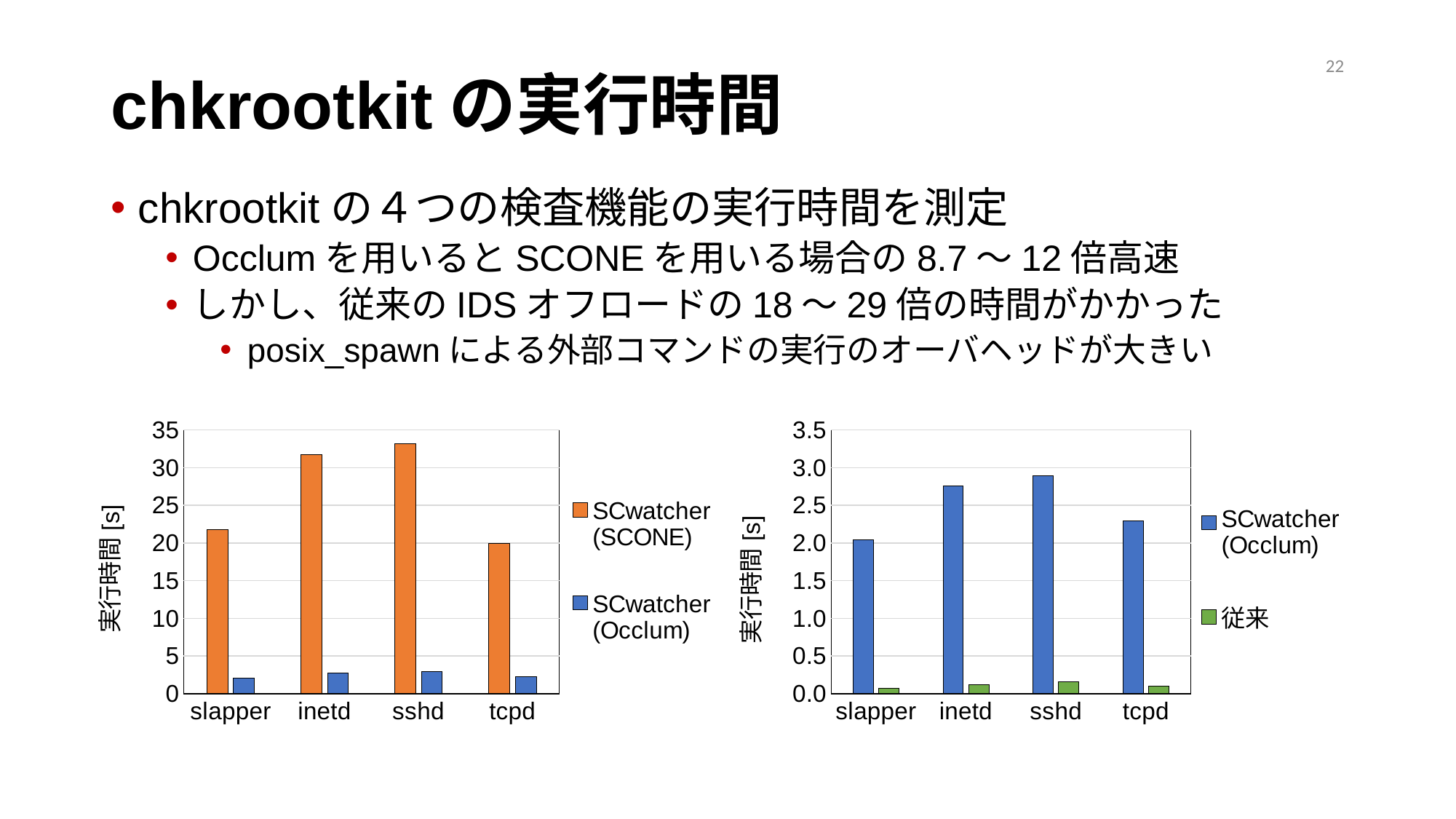

22
# chkrootkitの実行時間
chkrootkitの４つの検査機能の実行時間を測定
Occlumを用いるとSCONEを用いる場合の8.7〜12倍高速
しかし、従来のIDSオフロードの18〜29倍の時間がかかった
posix_spawnによる外部コマンドの実行のオーバヘッドが大きい

### Chart

| Category | SCwatcher
(SCONE) | SCwatcher
(Occlum) |
|---|---|---|
| slapper | 21.8213 | 2.0468 |
| inetd | 31.768600000000003 | 2.7612 |
| sshd | 33.1232 | 2.8944 |
| tcpd | 19.9717 | 2.2929000000000004 |

### Chart

| Category | SCwatcher
(Occlum) | 従来 |
|---|---|---|
| slapper | 2.0468 | 0.06999999999999999 |
| inetd | 2.7612 | 0.1186 |
| sshd | 2.8944 | 0.1604 |
| tcpd | 2.2929000000000004 | 0.0975 |